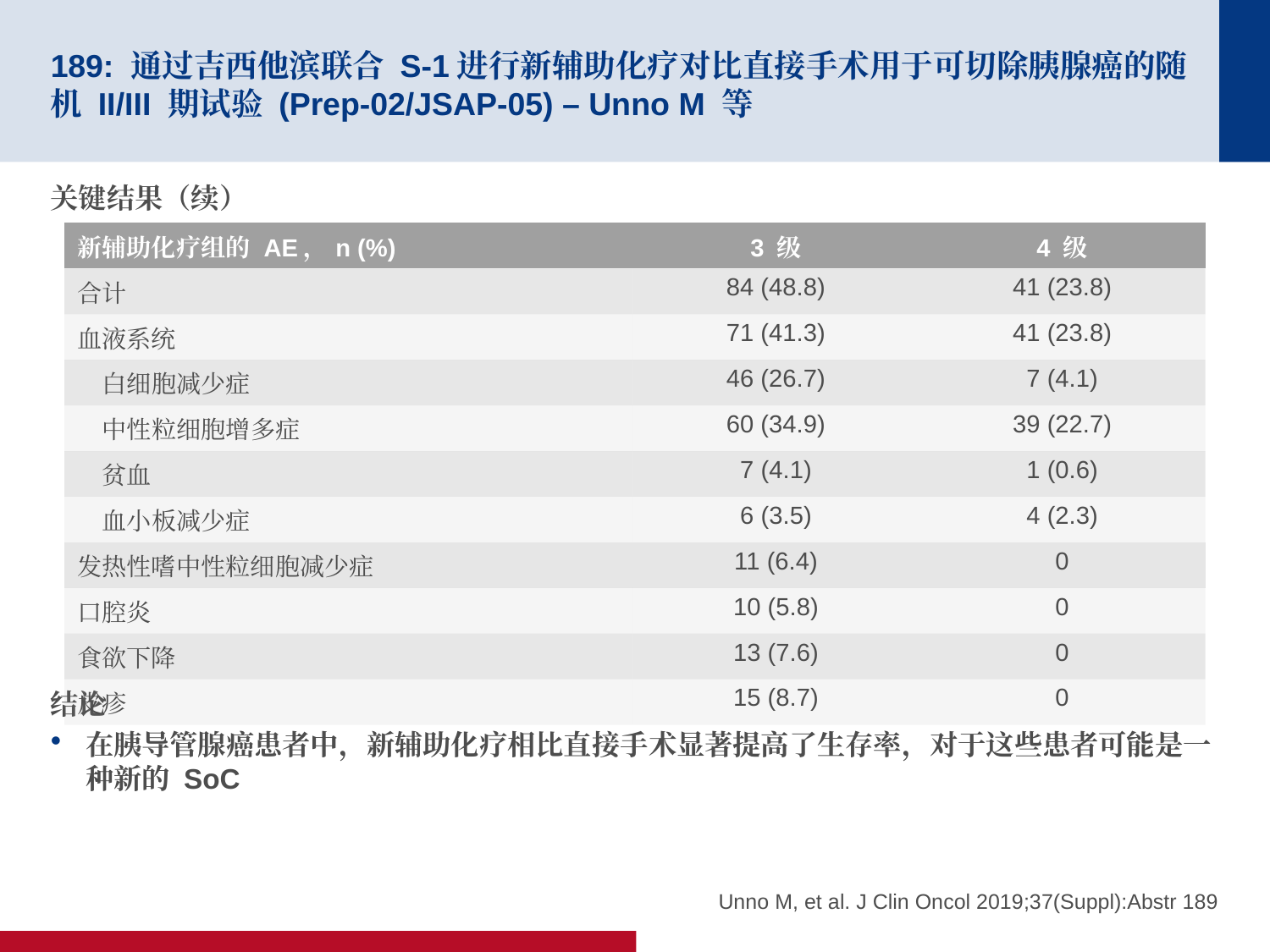

# 189: 通过吉西他滨联合 S-1进行新辅助化疗对比直接手术用于可切除胰腺癌的随机 II/III 期试验 (Prep-02/JSAP-05) – Unno M 等
关键结果（续）
结论
在胰导管腺癌患者中，新辅助化疗相比直接手术显著提高了生存率，对于这些患者可能是一种新的 SoC
| 新辅助化疗组的 AE，n (%) | 3 级 | 4 级 |
| --- | --- | --- |
| 合计 | 84 (48.8) | 41 (23.8) |
| 血液系统 | 71 (41.3) | 41 (23.8) |
| 白细胞减少症 | 46 (26.7) | 7 (4.1) |
| 中性粒细胞增多症 | 60 (34.9) | 39 (22.7) |
| 贫血 | 7 (4.1) | 1 (0.6) |
| 血小板减少症 | 6 (3.5) | 4 (2.3) |
| 发热性嗜中性粒细胞减少症 | 11 (6.4) | 0 |
| 口腔炎 | 10 (5.8) | 0 |
| 食欲下降 | 13 (7.6) | 0 |
| 皮疹 | 15 (8.7) | 0 |
Unno M, et al. J Clin Oncol 2019;37(Suppl):Abstr 189